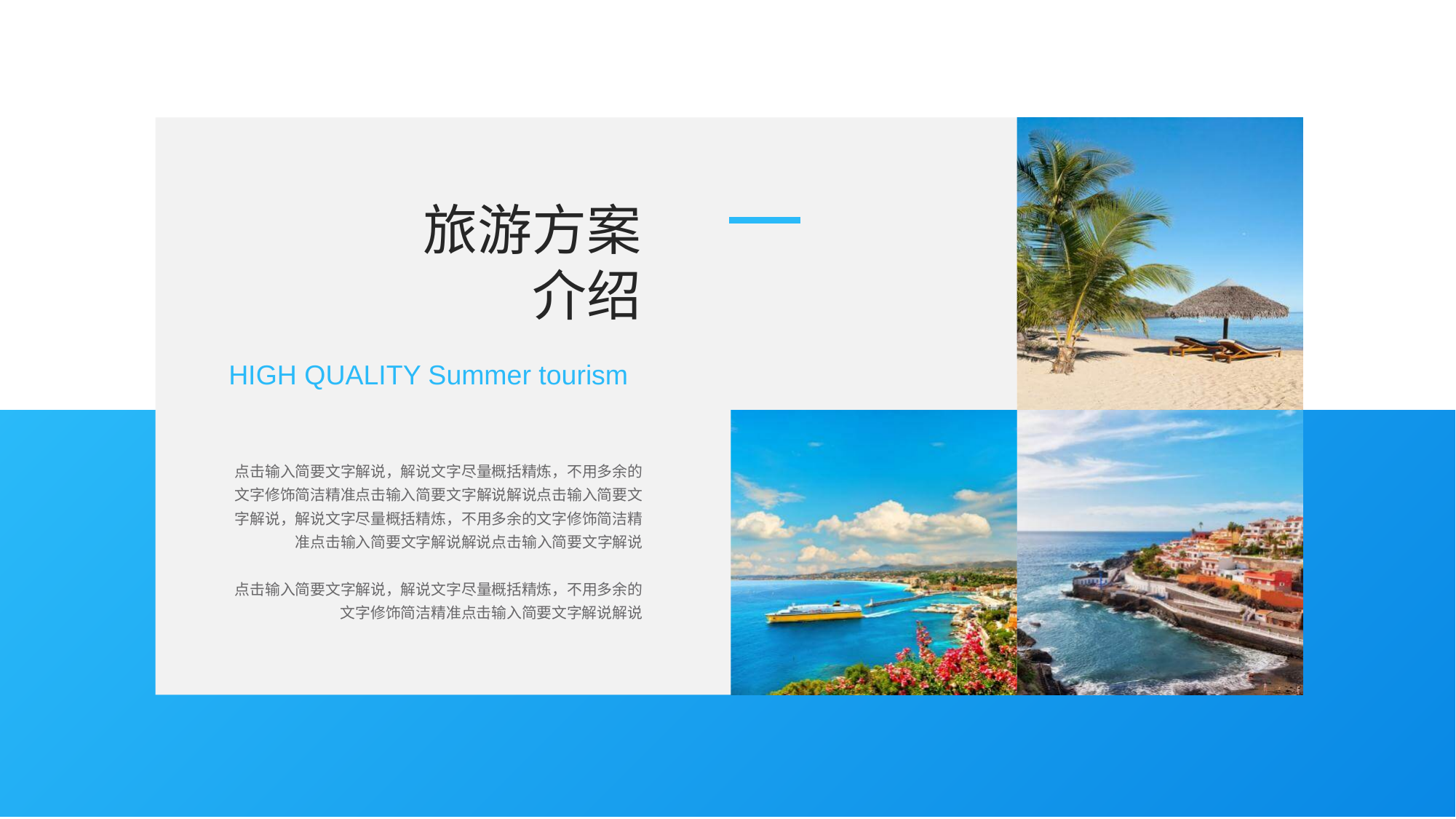

旅游方案
介绍
HIGH QUALITY Summer tourism

点击输入简要文字解说，解说文字尽量概括精炼，不用多余的文字修饰简洁精准点击输入简要文字解说解说点击输入简要文字解说，解说文字尽量概括精炼，不用多余的文字修饰简洁精准点击输入简要文字解说解说点击输入简要文字解说

点击输入简要文字解说，解说文字尽量概括精炼，不用多余的文字修饰简洁精准点击输入简要文字解说解说